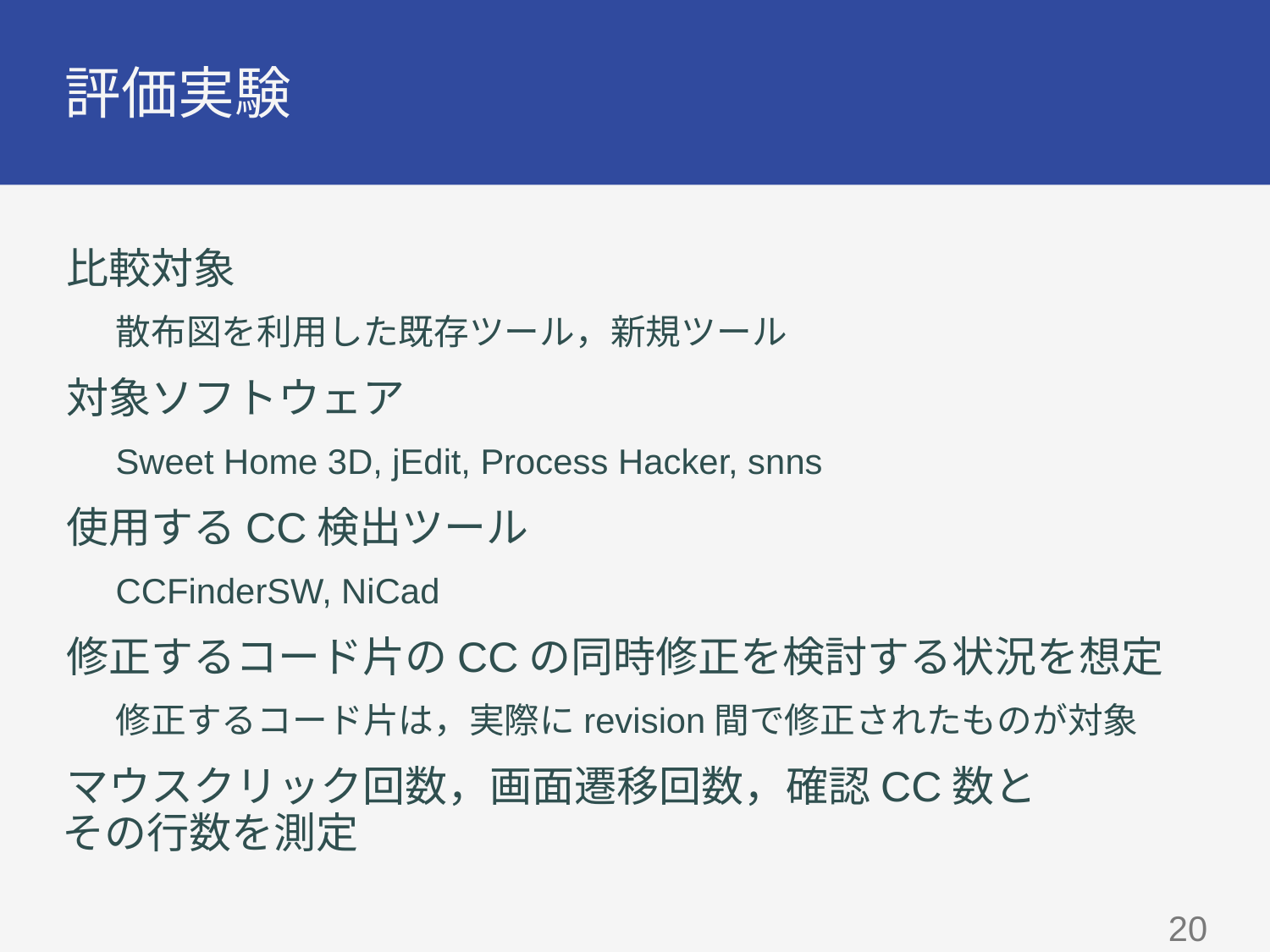

# 評価実験
比較対象
散布図を利用した既存ツール，新規ツール
対象ソフトウェア
Sweet Home 3D, jEdit, Process Hacker, snns
使用するCC検出ツール
CCFinderSW, NiCad
修正するコード片のCCの同時修正を検討する状況を想定
修正するコード片は，実際にrevision間で修正されたものが対象
マウスクリック回数，画面遷移回数，確認CC数と
その行数を測定

20